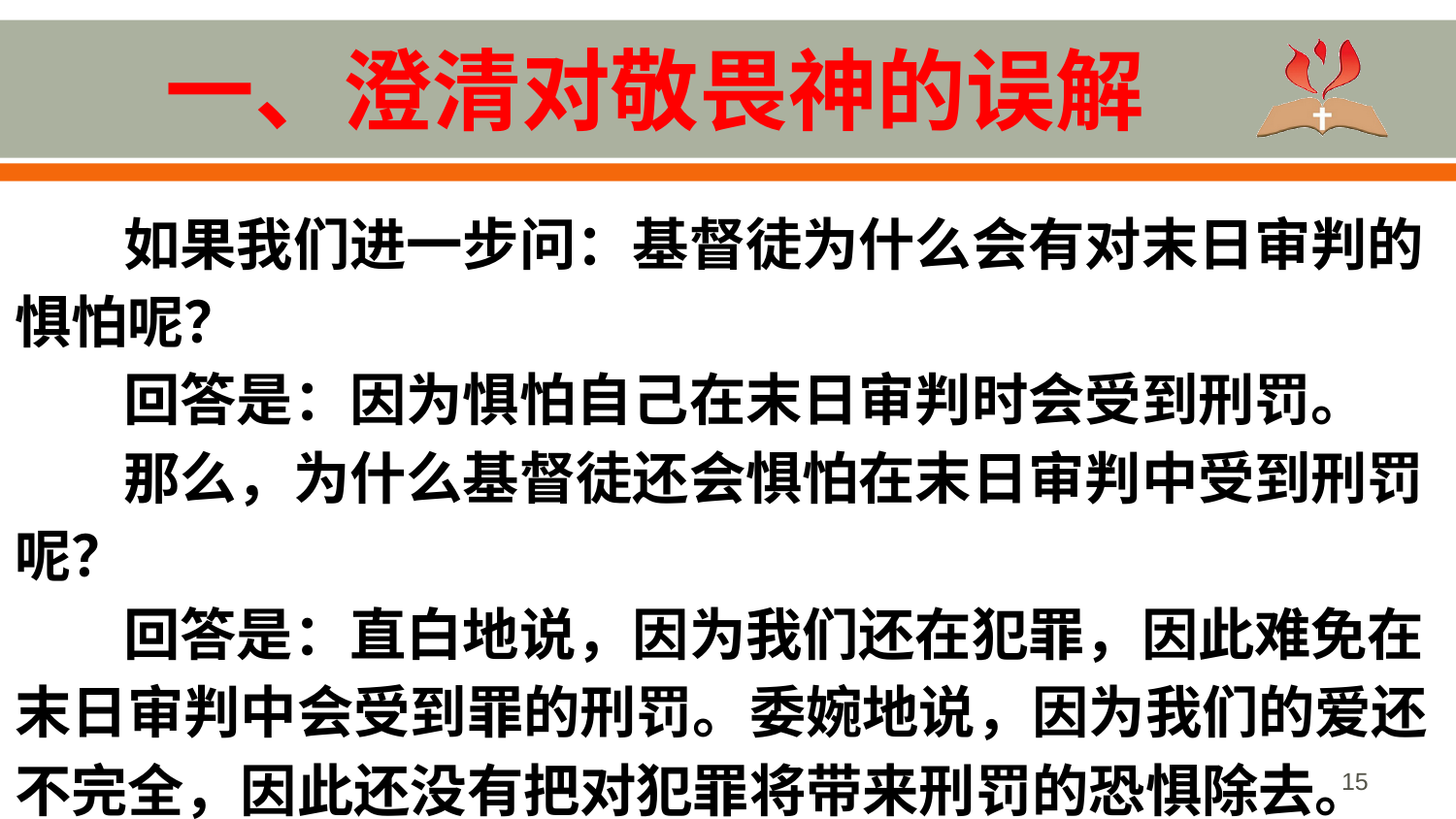

# 一、澄清对敬畏神的误解
如果我们进一步问：基督徒为什么会有对末日审判的惧怕呢？
回答是：因为惧怕自己在末日审判时会受到刑罚。
那么，为什么基督徒还会惧怕在末日审判中受到刑罚呢？
回答是：直白地说，因为我们还在犯罪，因此难免在末日审判中会受到罪的刑罚。委婉地说，因为我们的爱还不完全，因此还没有把对犯罪将带来刑罚的恐惧除去。

15